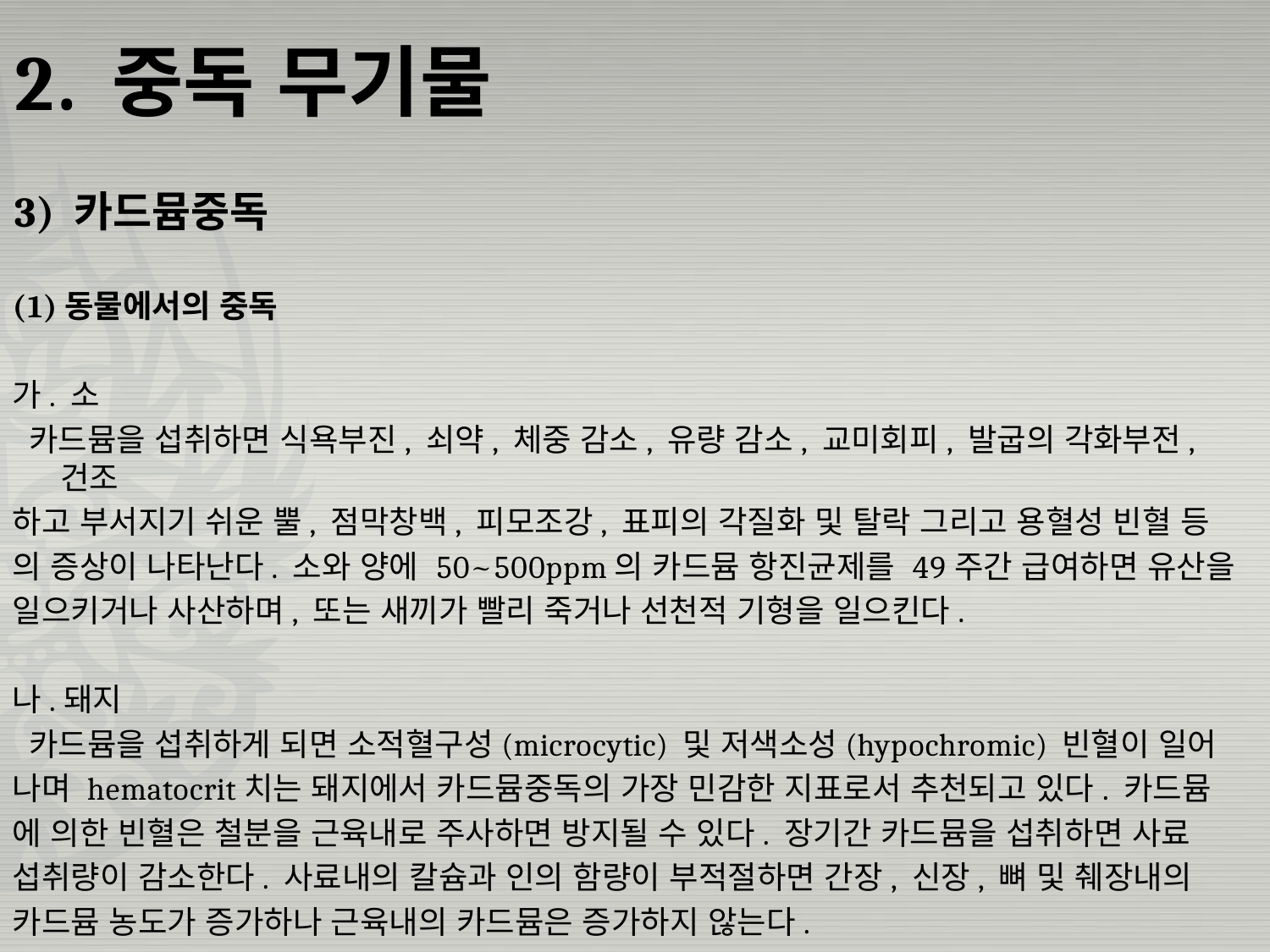

# 2. 중독 무기물
3) 카드뮴중독

(1)동물에서의 중독

가. 소
 카드뮴을 섭취하면 식욕부진, 쇠약, 체중 감소, 유량 감소, 교미회피, 발굽의 각화부전, 건조
하고 부서지기 쉬운 뿔, 점막창백, 피모조강, 표피의 각질화 및 탈락 그리고 용혈성 빈혈 등
의 증상이 나타난다. 소와 양에 50~500ppm의 카드뮴 항진균제를 49주간 급여하면 유산을
일으키거나 사산하며, 또는 새끼가 빨리 죽거나 선천적 기형을 일으킨다.

나.돼지
 카드뮴을 섭취하게 되면 소적혈구성(microcytic) 및 저색소성(hypochromic) 빈혈이 일어
나며 hematocrit치는 돼지에서 카드뮴중독의 가장 민감한 지표로서 추천되고 있다. 카드뮴
에 의한 빈혈은 철분을 근육내로 주사하면 방지될 수 있다. 장기간 카드뮴을 섭취하면 사료
섭취량이 감소한다. 사료내의 칼슘과 인의 함량이 부적절하면 간장, 신장, 뼈 및 췌장내의
카드뮴 농도가 증가하나 근육내의 카드뮴은 증가하지 않는다.